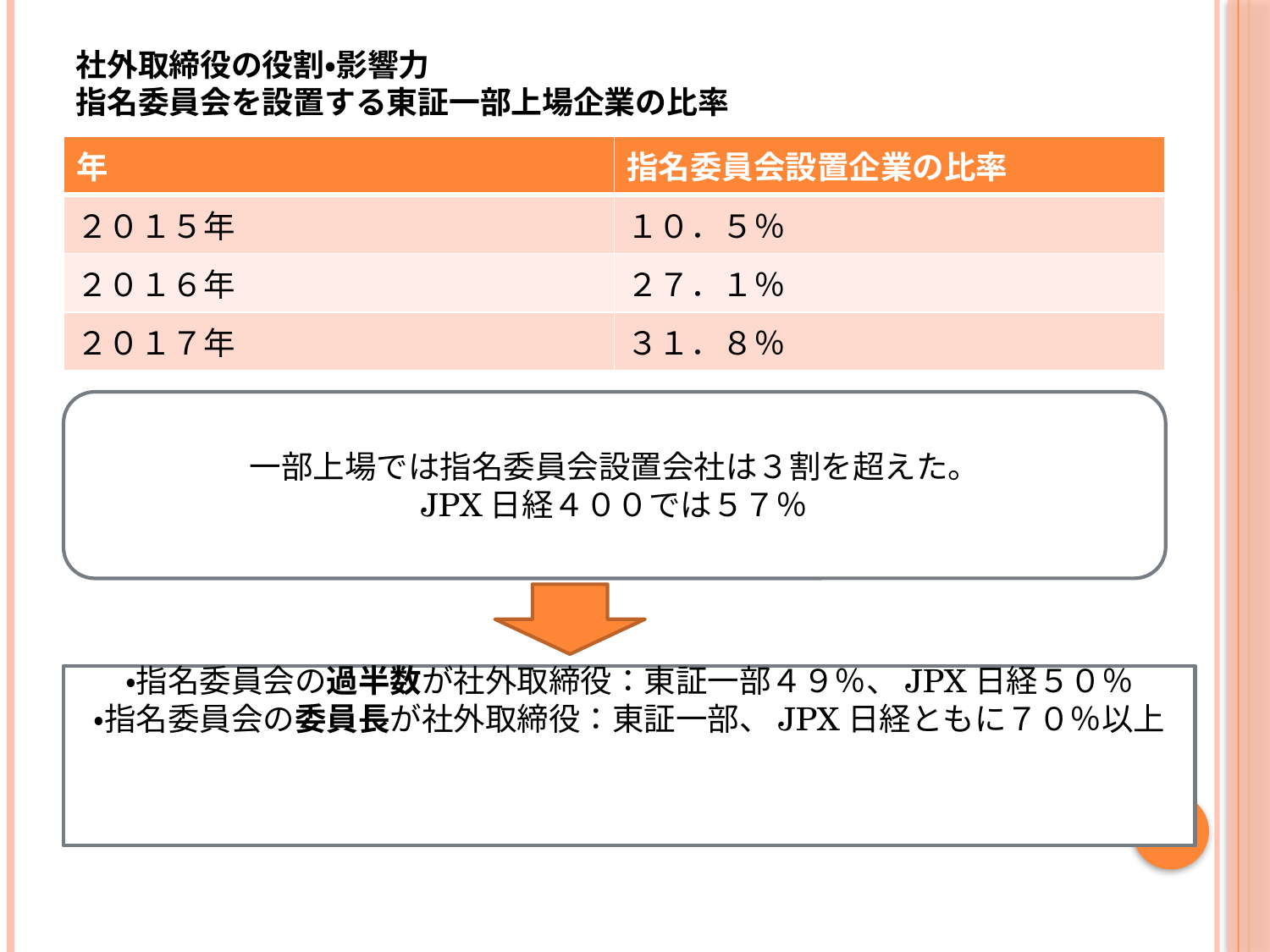

# 社外取締役の役割・影響力 指名委員会を設置する東証一部上場企業の比率
| 年 | 指名委員会設置企業の比率 |
| --- | --- |
| ２０１５年 | １０．５％ |
| ２０１６年 | ２７．１％ |
| ２０１７年 | ３１．８％ |
一部上場では指名委員会設置会社は３割を超えた。
JPX日経４００では５７％

・指名委員会の過半数が社外取締役：東証一部４９％、JPX日経５０％
・指名委員会の委員長が社外取締役：東証一部、JPX日経ともに７０％以上

10